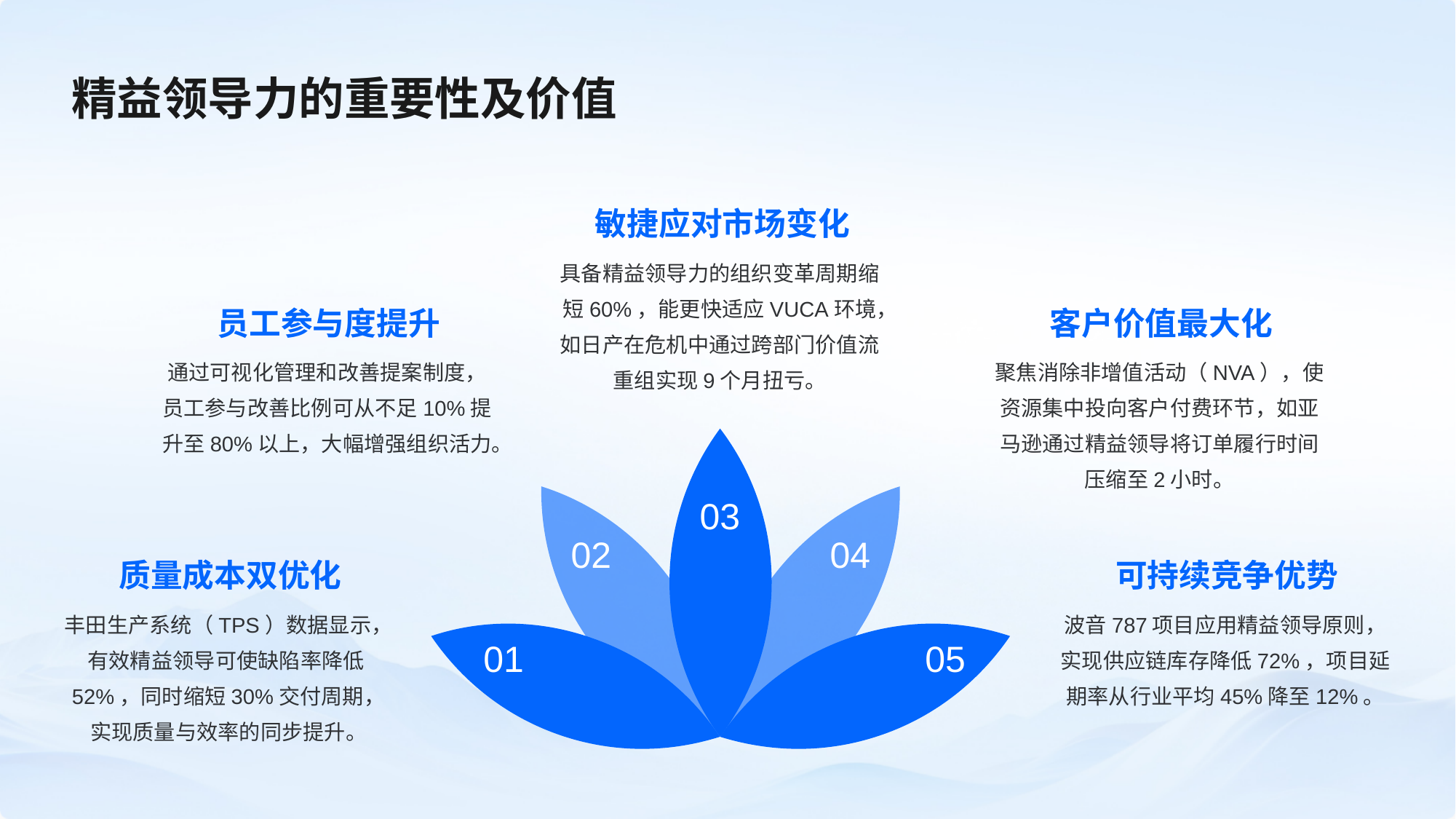

精益领导力的重要性及价值
敏捷应对市场变化
具备精益领导力的组织变革周期缩短60%，能更快适应VUCA环境，如日产在危机中通过跨部门价值流重组实现9个月扭亏。
员工参与度提升
客户价值最大化
通过可视化管理和改善提案制度，员工参与改善比例可从不足10%提升至80%以上，大幅增强组织活力。
聚焦消除非增值活动（NVA），使资源集中投向客户付费环节，如亚马逊通过精益领导将订单履行时间压缩至2小时。

03

02
04
质量成本双优化
可持续竞争优势
丰田生产系统（TPS）数据显示，有效精益领导可使缺陷率降低52%，同时缩短30%交付周期，实现质量与效率的同步提升。
波音787项目应用精益领导原则，实现供应链库存降低72%，项目延期率从行业平均45%降至12%。

01
05